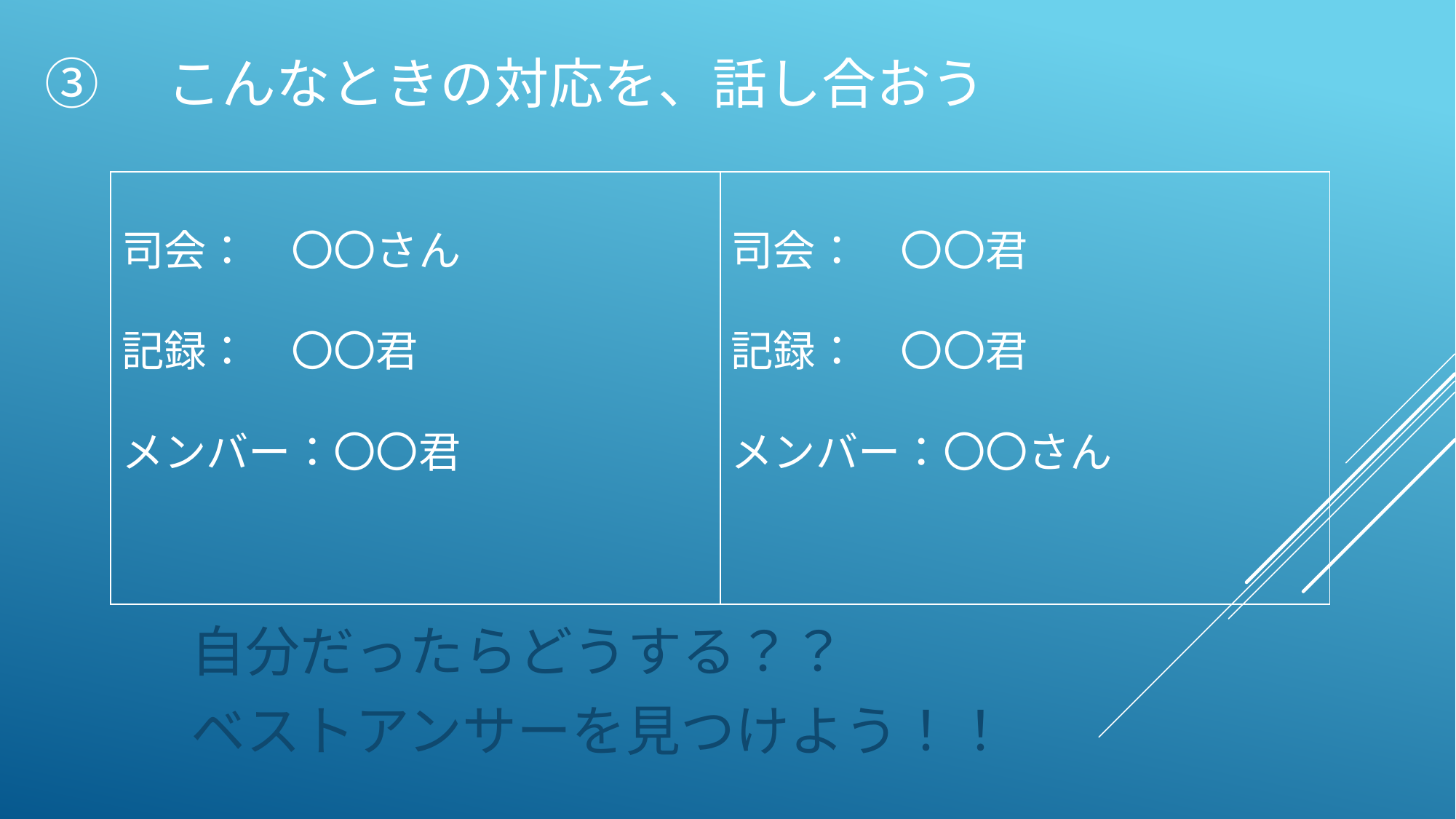

# ③　こんなときの対応を、話し合おう
| 司会：　〇〇さん 記録：　〇〇君 メンバー：〇〇君 | 司会：　〇〇君 記録：　〇〇君 メンバー：〇〇さん |
| --- | --- |
自分だったらどうする？？
ベストアンサーを見つけよう！！